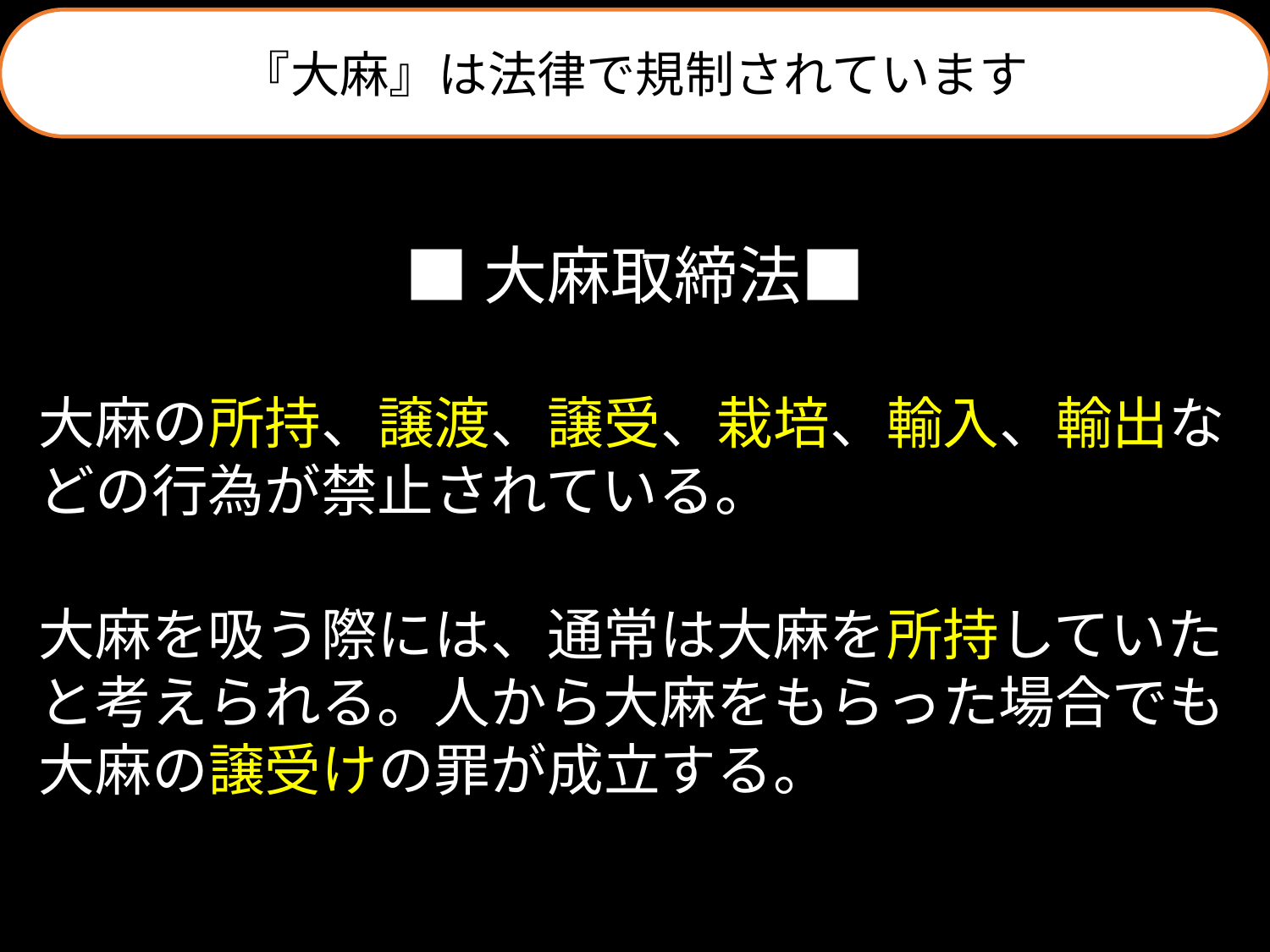

『大麻』は法律で規制されています
■大麻取締法■

大麻の所持、譲渡、譲受、栽培、輸入、輸出などの行為が禁止されている。

大麻を吸う際には、通常は大麻を所持していたと考えられる。人から大麻をもらった場合でも大麻の譲受けの罪が成立する。